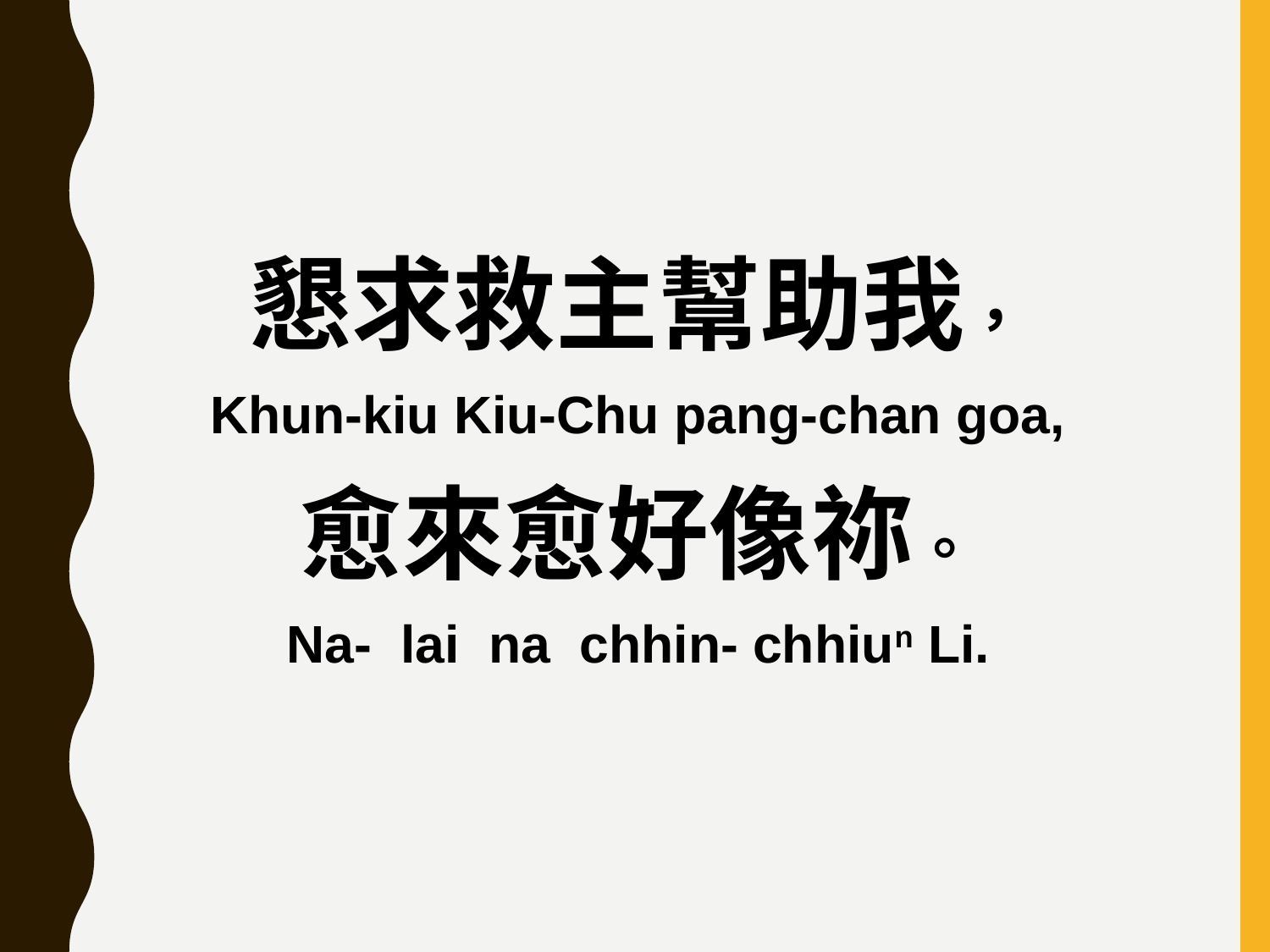

懇求救主幫助我，
Khun-kiu Kiu-Chu pang-chan goa,
愈來愈好像祢。
Na-  lai  na  chhin- chhiun Li.